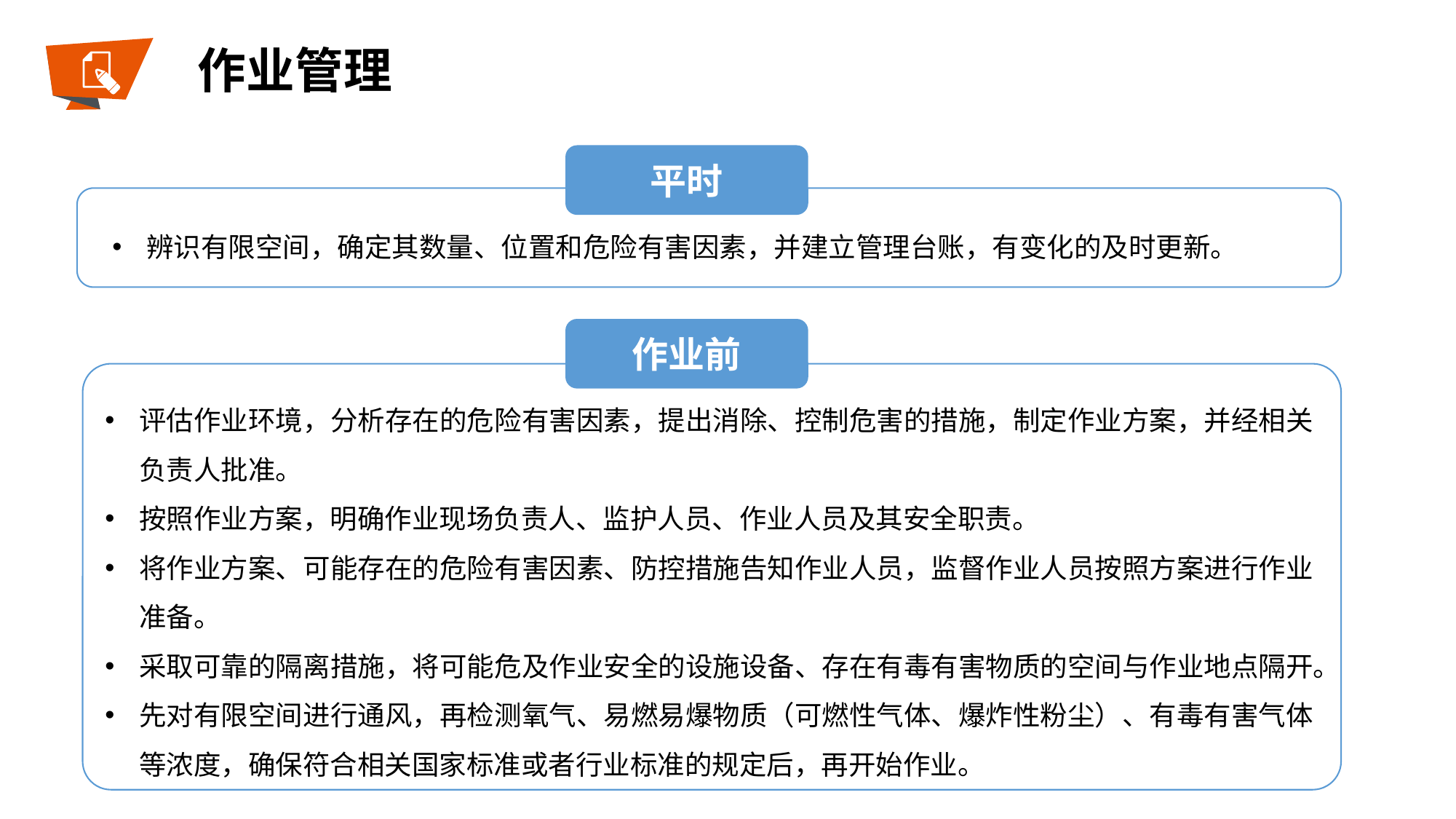

作业管理

平时

辨识有限空间，确定其数量、位置和危险有害因素，并建立管理台账，有变化的及时更新。
作业前

评估作业环境，分析存在的危险有害因素，提出消除、控制危害的措施，制定作业方案，并经相关负责人批准。
按照作业方案，明确作业现场负责人、监护人员、作业人员及其安全职责。
将作业方案、可能存在的危险有害因素、防控措施告知作业人员，监督作业人员按照方案进行作业准备。
采取可靠的隔离措施，将可能危及作业安全的设施设备、存在有毒有害物质的空间与作业地点隔开。
先对有限空间进行通风，再检测氧气、易燃易爆物质（可燃性气体、爆炸性粉尘）、有毒有害气体等浓度，确保符合相关国家标准或者行业标准的规定后，再开始作业。